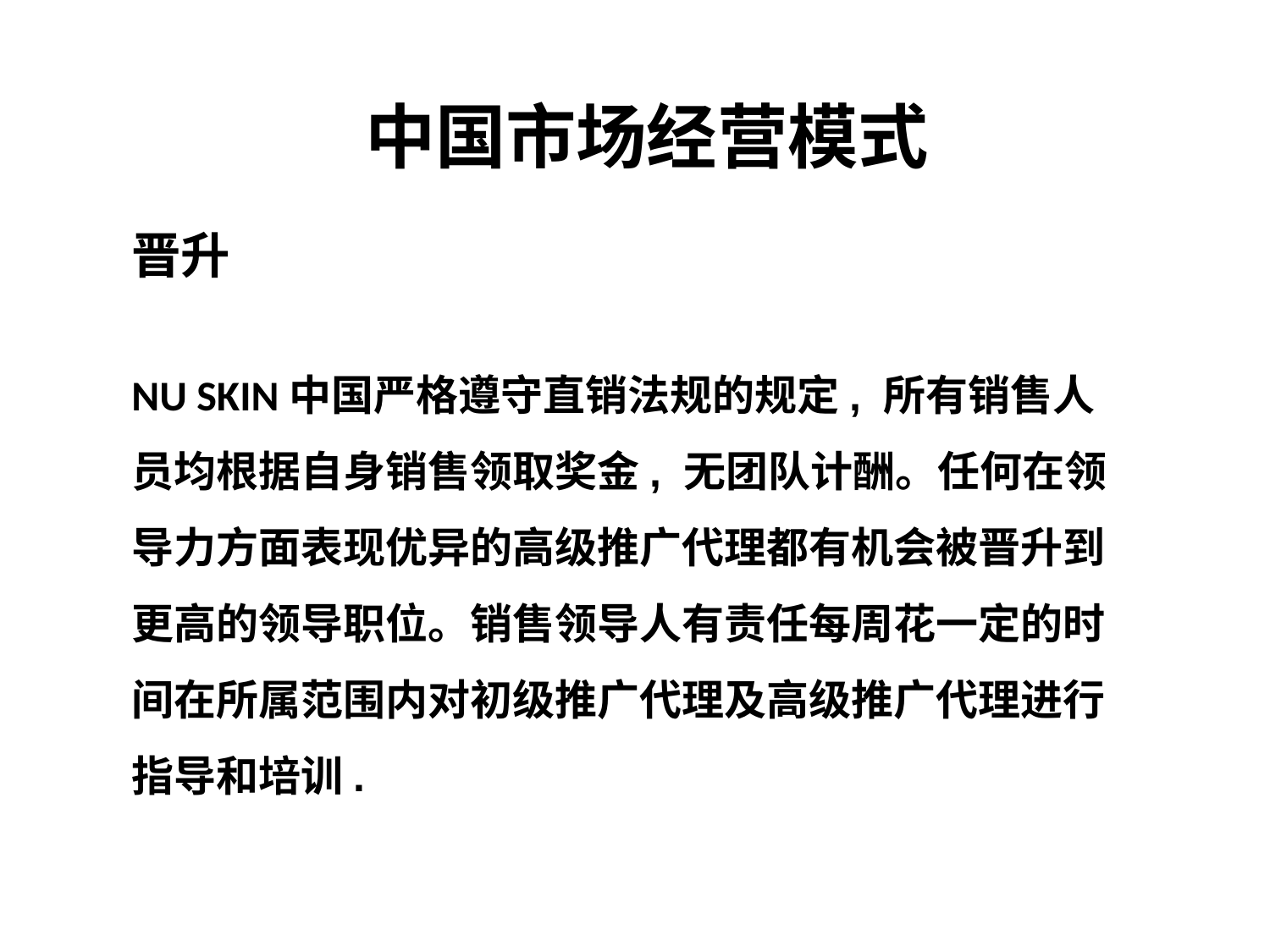

中国市场经营模式
晋升

NU SKIN中国严格遵守直销法规的规定, 所有销售人员均根据自身销售领取奖金, 无团队计酬。任何在领导力方面表现优异的高级推广代理都有机会被晋升到更高的领导职位。销售领导人有责任每周花一定的时间在所属范围内对初级推广代理及高级推广代理进行指导和培训.